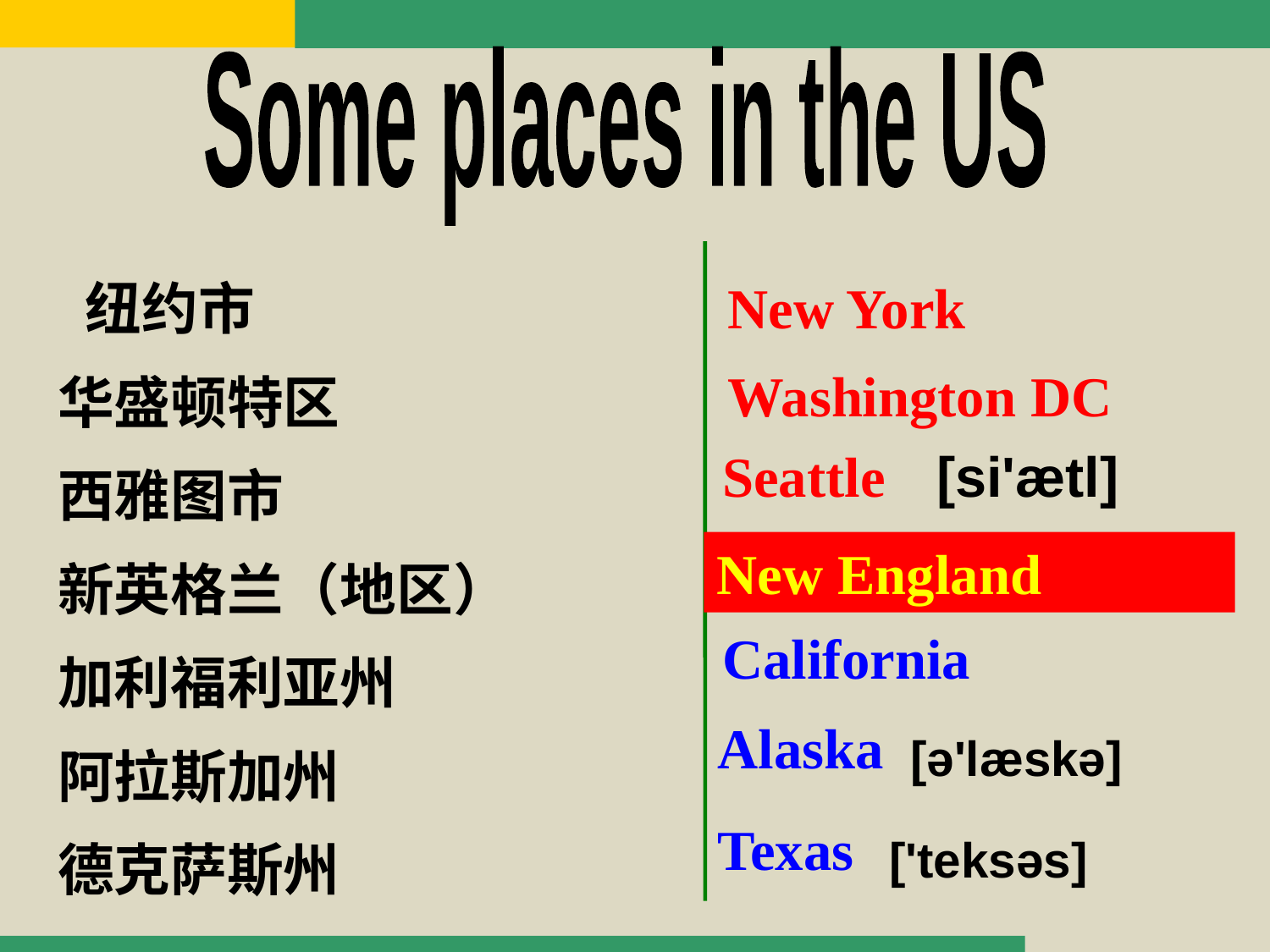

Some places in the US

 纽约市
华盛顿特区
西雅图市
新英格兰（地区）
加利福利亚州
阿拉斯加州
德克萨斯州

New York
Washington DC
[si'ætl]
Seattle
New England
California
Alaska
[ə'læskə]
Texas
['teksəs]